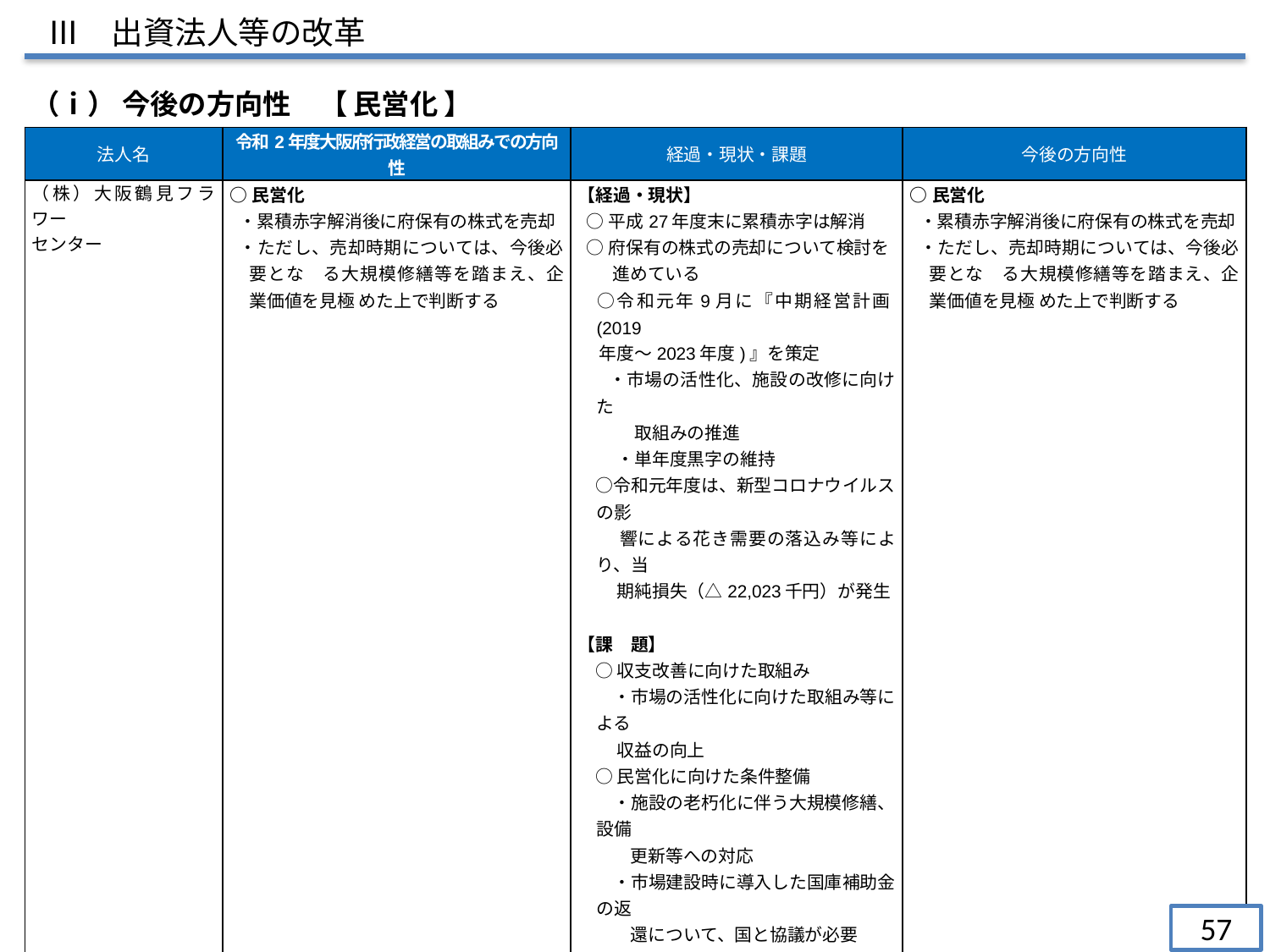

Ⅲ　出資法人等の改革
（ⅰ） 今後の方向性　【 民営化 】
| 法人名 | 令和2年度大阪府行政経営の取組みでの方向性 | 経過・現状・課題 | 今後の方向性 |
| --- | --- | --- | --- |
| （株）大阪鶴見フラワー センター | ○民営化 ・累積赤字解消後に府保有の株式を売却 ・ただし、売却時期については、今後必要とな　る大規模修繕等を踏まえ、企業価値を見極 めた上で判断する | 【経過・現状】 ○平成27年度末に累積赤字は解消 ○府保有の株式の売却について検討を 　進めている 　○令和元年9月に『中期経営計画(2019 年度～2023年度)』を策定 　 ・市場の活性化、施設の改修に向けた 　　　 取組みの推進 　　 ・単年度黒字の維持 　○令和元年度は、新型コロナウイルスの影 　　 響による花き需要の落込み等により、当 　　 期純損失（△22,023千円）が発生 【課　題】 　○ 収支改善に向けた取組み 　　・市場の活性化に向けた取組み等による 　　 収益の向上 　○ 民営化に向けた条件整備 　　・施設の老朽化に伴う大規模修繕、設備 　　　更新等への対応 　　・市場建設時に導入した国庫補助金の返 　　　還について、国と協議が必要 ・市場運営を支える卸売業者や仲卸業者等の理解・協力　　など （参考） ○大阪府・大阪市の出資割合 ・大阪府：25.5％ ・大阪市：25.5％ | ○民営化 ・累積赤字解消後に府保有の株式を売却 ・ただし、売却時期については、今後必要とな　る大規模修繕等を踏まえ、企業価値を見極 めた上で判断する |
57